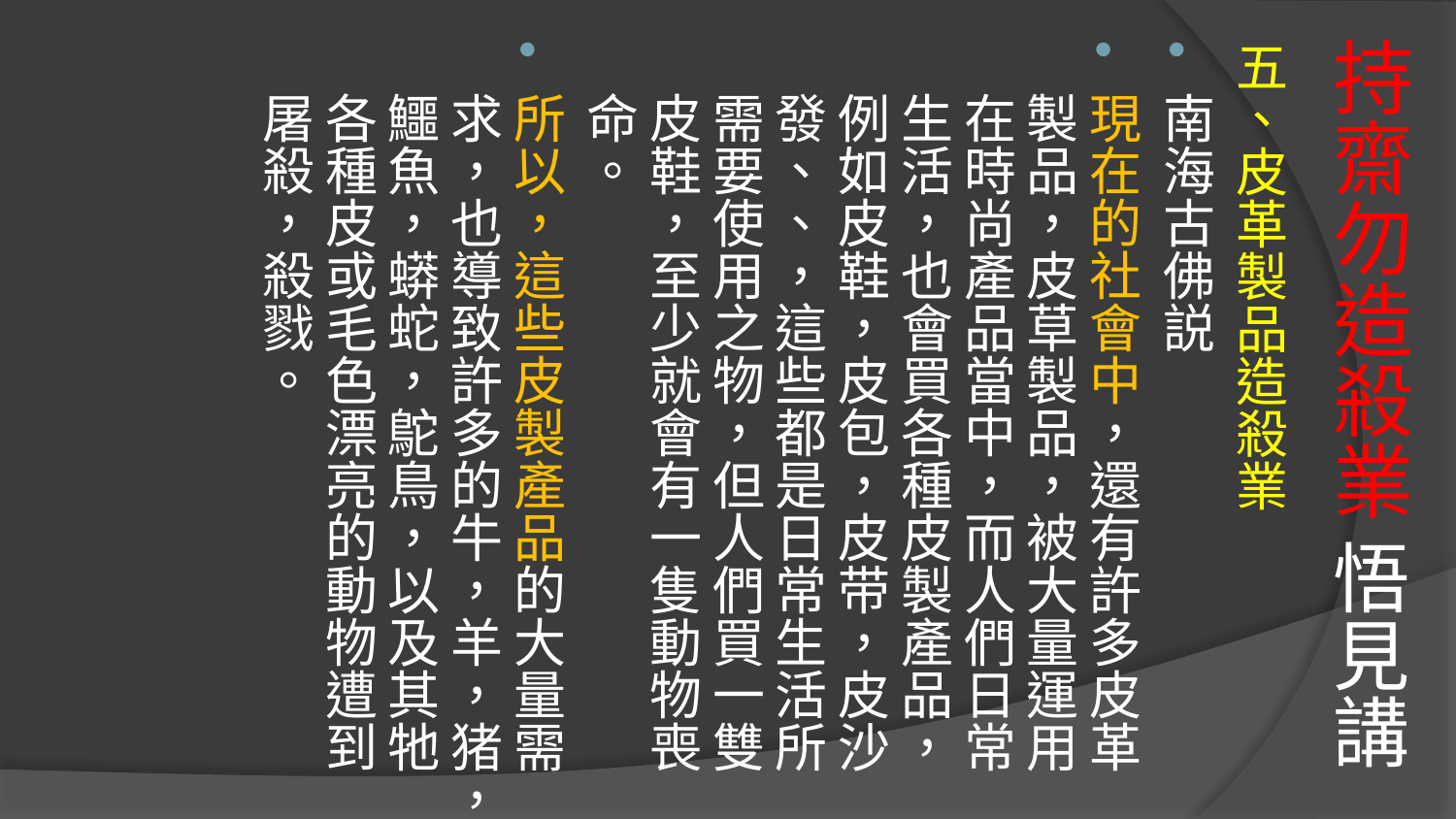

# 持齋勿造殺業 悟見講
五、皮革製品造殺業
南海古佛説
現在的社會中，還有許多皮革製品，皮草製品，被大量運用在時尚產品當中，而人們日常生活，也會買各種皮製產品，例如皮鞋，皮包，皮带，皮沙發、、，這些都是日常生活所需要使用之物，但人們買一雙皮鞋，至少就會有一隻動物喪命。
所以，這些皮製產品的大量需求，也導致許多的牛，羊，猪，鱷魚，蟒蛇，鴕鳥，以及其牠各種皮或毛色漂亮的動物遭到屠殺，殺戮。